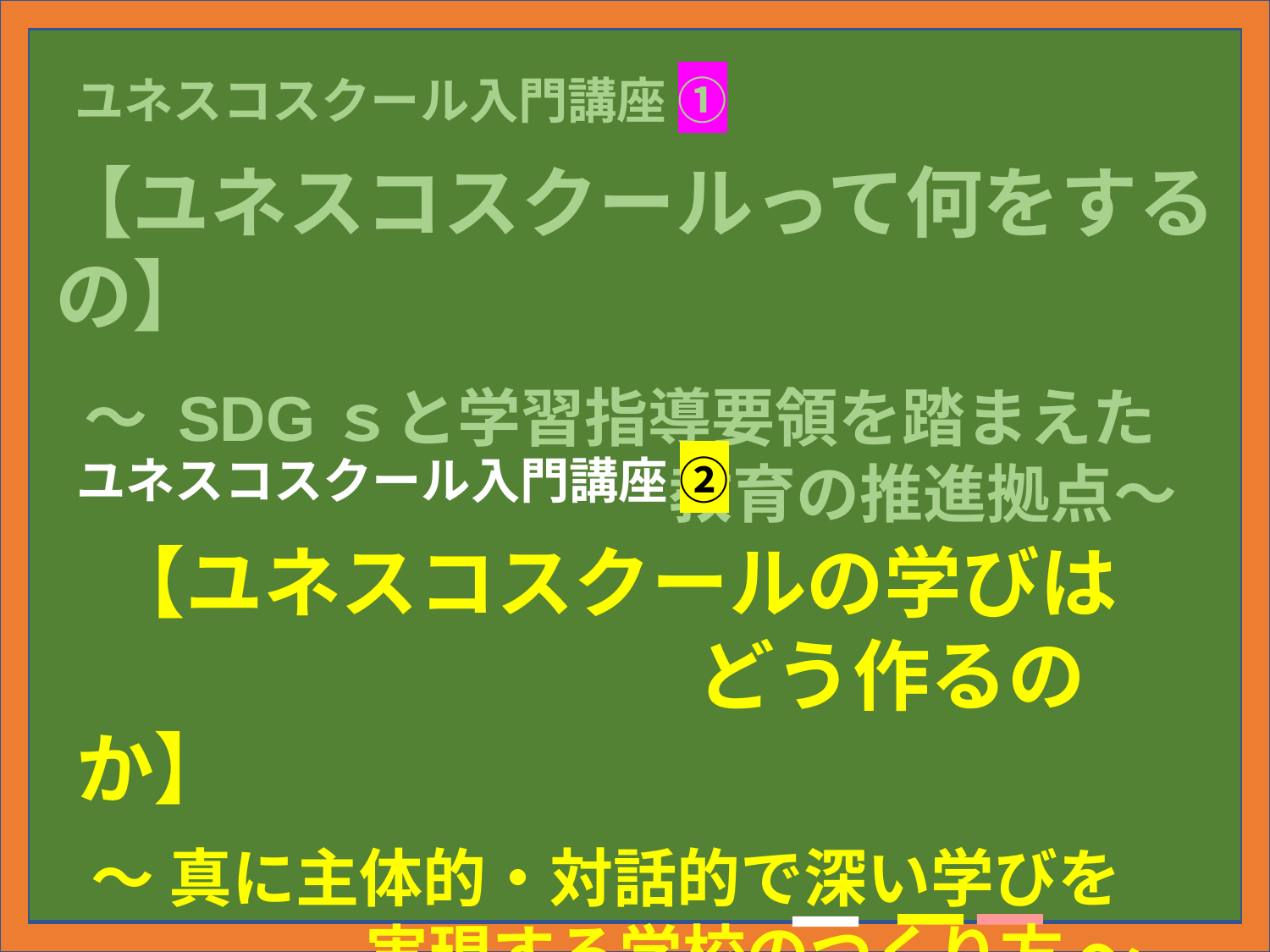

ユネスコスクール入門講座 ①

【ユネスコスクールって何をするの】

 ～ SDGｓと学習指導要領を踏まえた
　　　　　　　　   　教育の推進拠点～

ユネスコスクール入門講座 ②

　【ユネスコスクールの学びは
　　　　　　　　どう作るのか】

 ～ 真に主体的・対話的で深い学びを
                   実現する学校のつくり方 ～